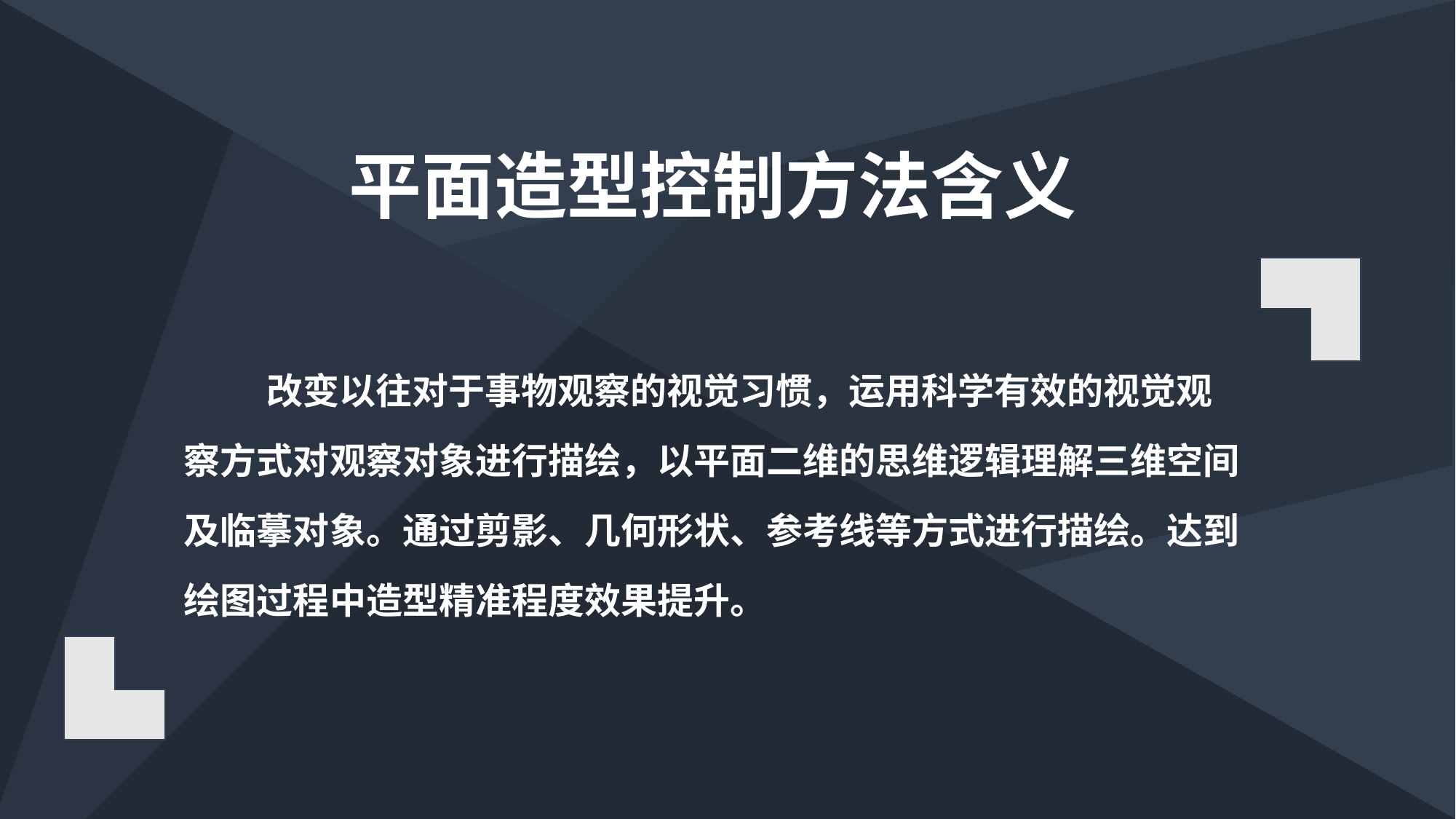

平面造型控制方法含义

         改变以往对于事物观察的视觉习惯，运用科学有效的视觉观察方式对观察对象进行描绘，以平面二维的思维逻辑理解三维空间及临摹对象。通过剪影、几何形状、参考线等方式进行描绘。达到绘图过程中造型精准程度效果提升。